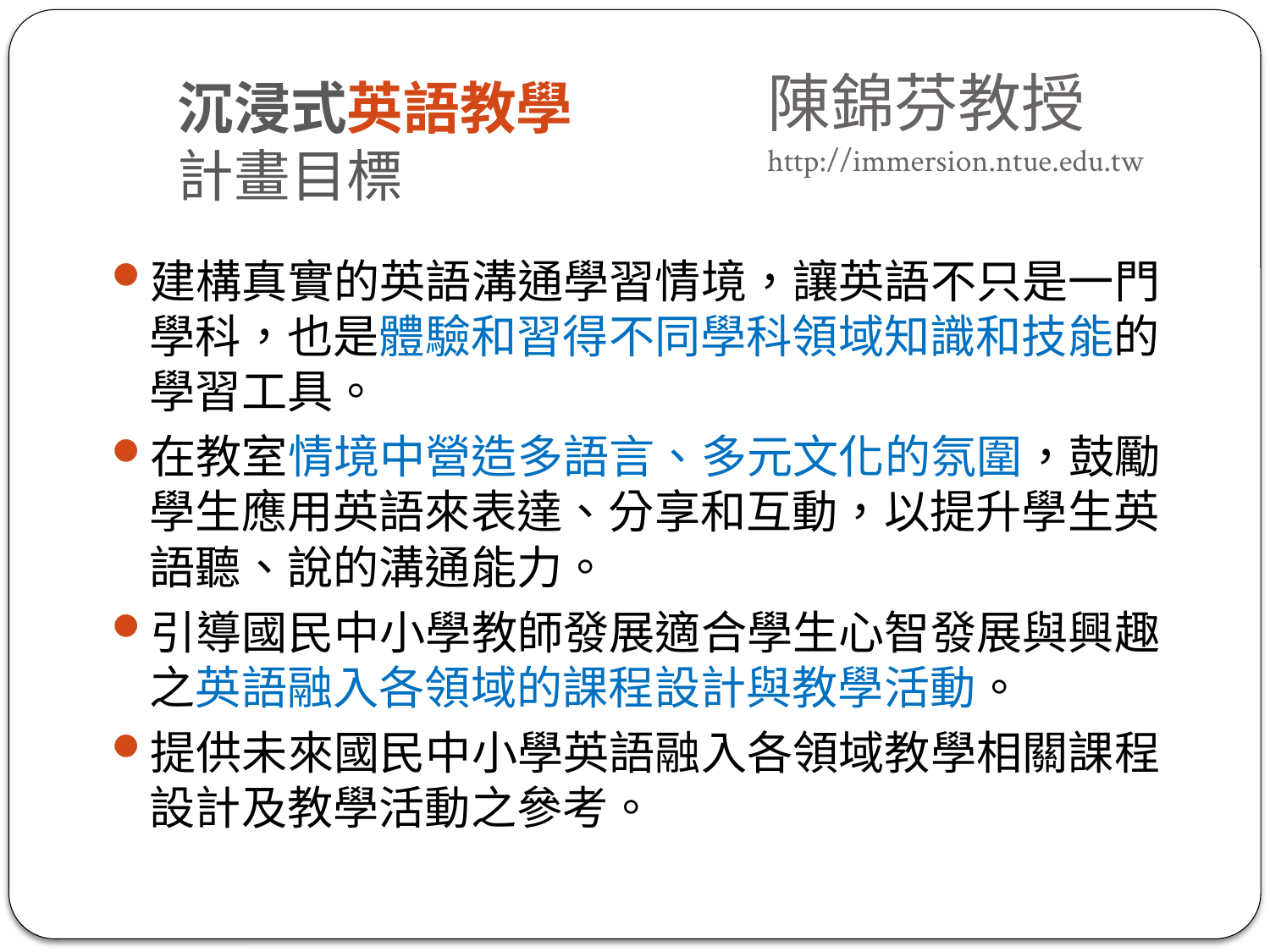

# 陳錦芬教授 http://immersion.ntue.edu.tw
沉浸式英語教學
計畫目標
建構真實的英語溝通學習情境，讓英語不只是一門學科，也是體驗和習得不同學科領域知識和技能的學習工具。
在教室情境中營造多語言、多元文化的氛圍，鼓勵學生應用英語來表達、分享和互動，以提升學生英語聽、說的溝通能力。
引導國民中小學教師發展適合學生心智發展與興趣之英語融入各領域的課程設計與教學活動。
提供未來國民中小學英語融入各領域教學相關課程設計及教學活動之參考。